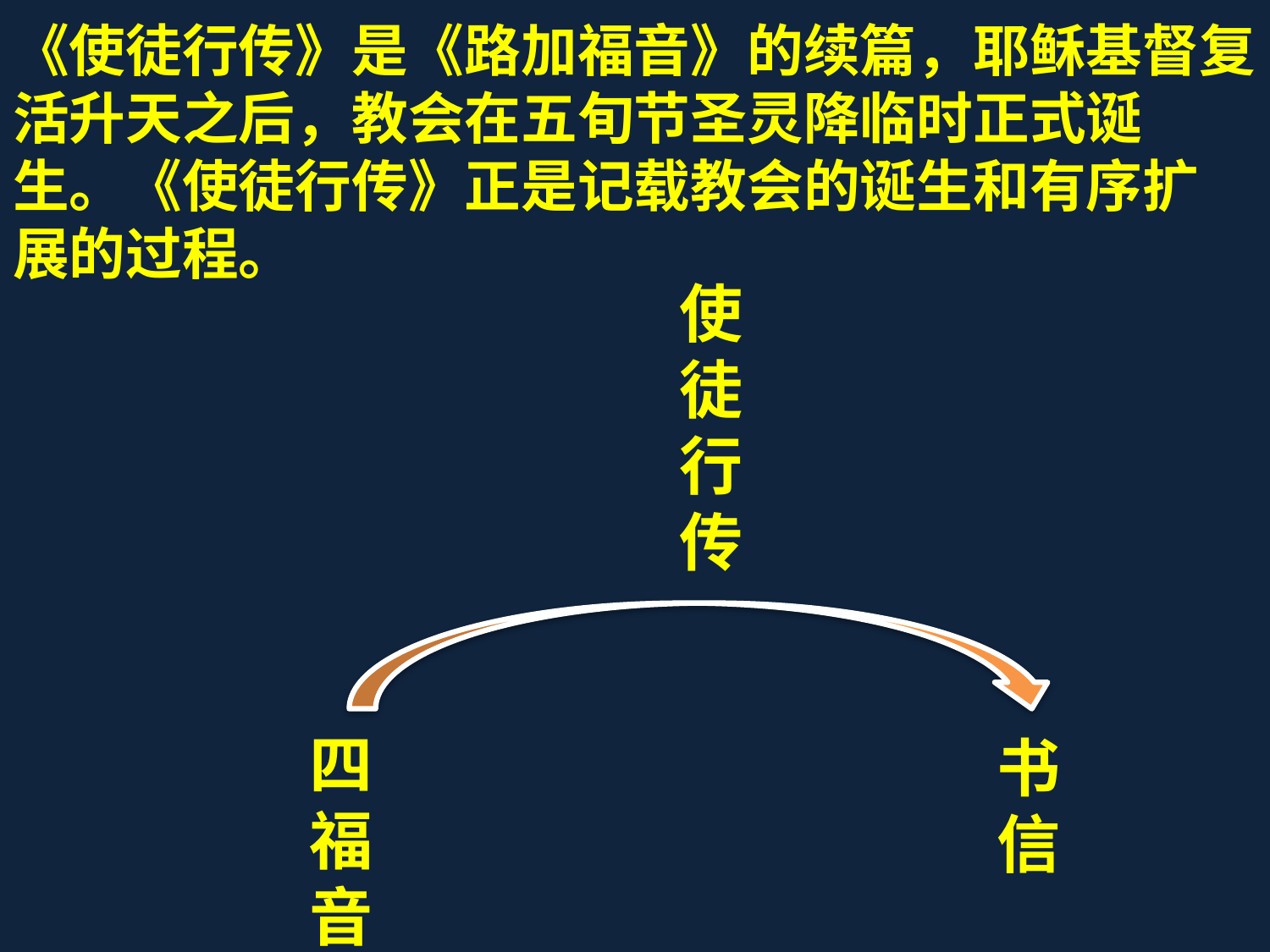

《使徒行传》是《路加福音》的续篇，耶稣基督复活升天之后，教会在五旬节圣灵降临时正式诞生。《使徒行传》正是记载教会的诞生和有序扩展的过程。

使徒行传
书信
四福音